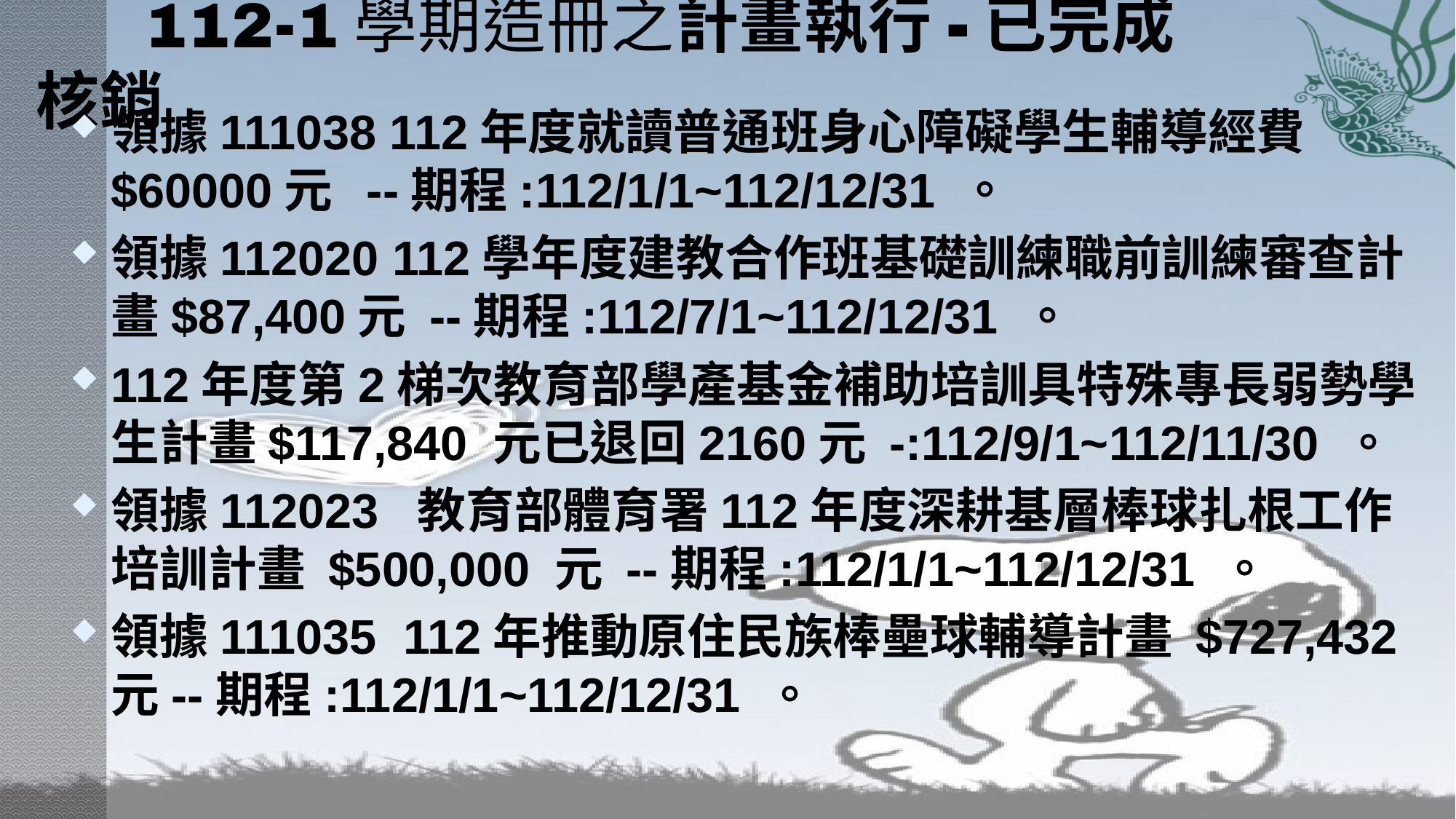

# 112-1學期造冊之計畫執行-已完成核銷
領據111038 112年度就讀普通班身心障礙學生輔導經費$60000元  --期程:112/1/1~112/12/31 。
領據112020 112學年度建教合作班基礎訓練職前訓練審查計畫$87,400元 --期程:112/7/1~112/12/31 。
112年度第2梯次教育部學產基金補助培訓具特殊專長弱勢學生計畫$117,840 元已退回2160元 -:112/9/1~112/11/30 。
領據112023  教育部體育署112年度深耕基層棒球扎根工作培訓計畫 $500,000 元 --期程:112/1/1~112/12/31 。
領據111035  112年推動原住民族棒壘球輔導計畫 $727,432元--期程:112/1/1~112/12/31 。